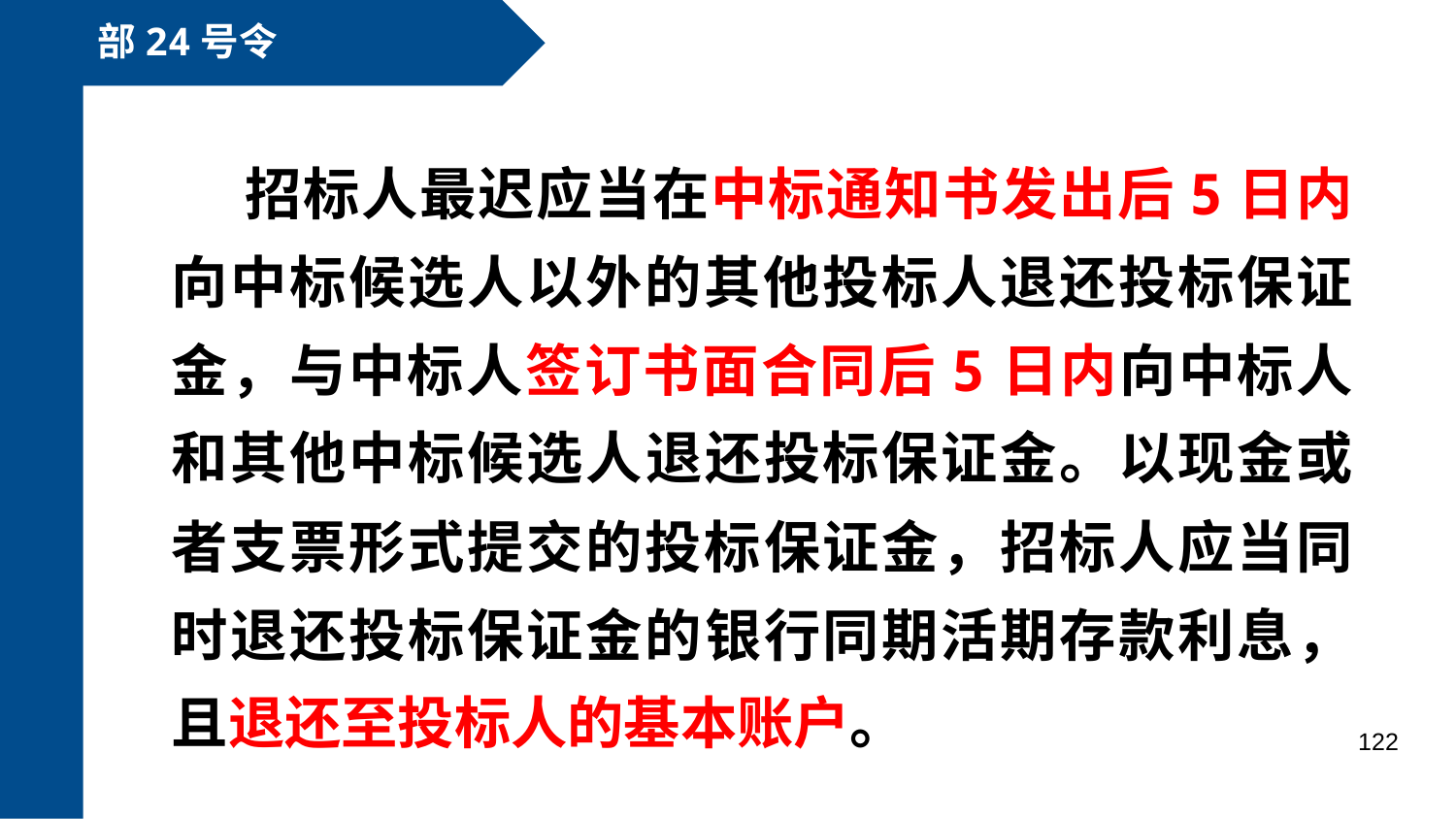

部24号令
    招标人最迟应当在中标通知书发出后5日内向中标候选人以外的其他投标人退还投标保证金，与中标人签订书面合同后5日内向中标人和其他中标候选人退还投标保证金。以现金或者支票形式提交的投标保证金，招标人应当同时退还投标保证金的银行同期活期存款利息，且退还至投标人的基本账户。
122